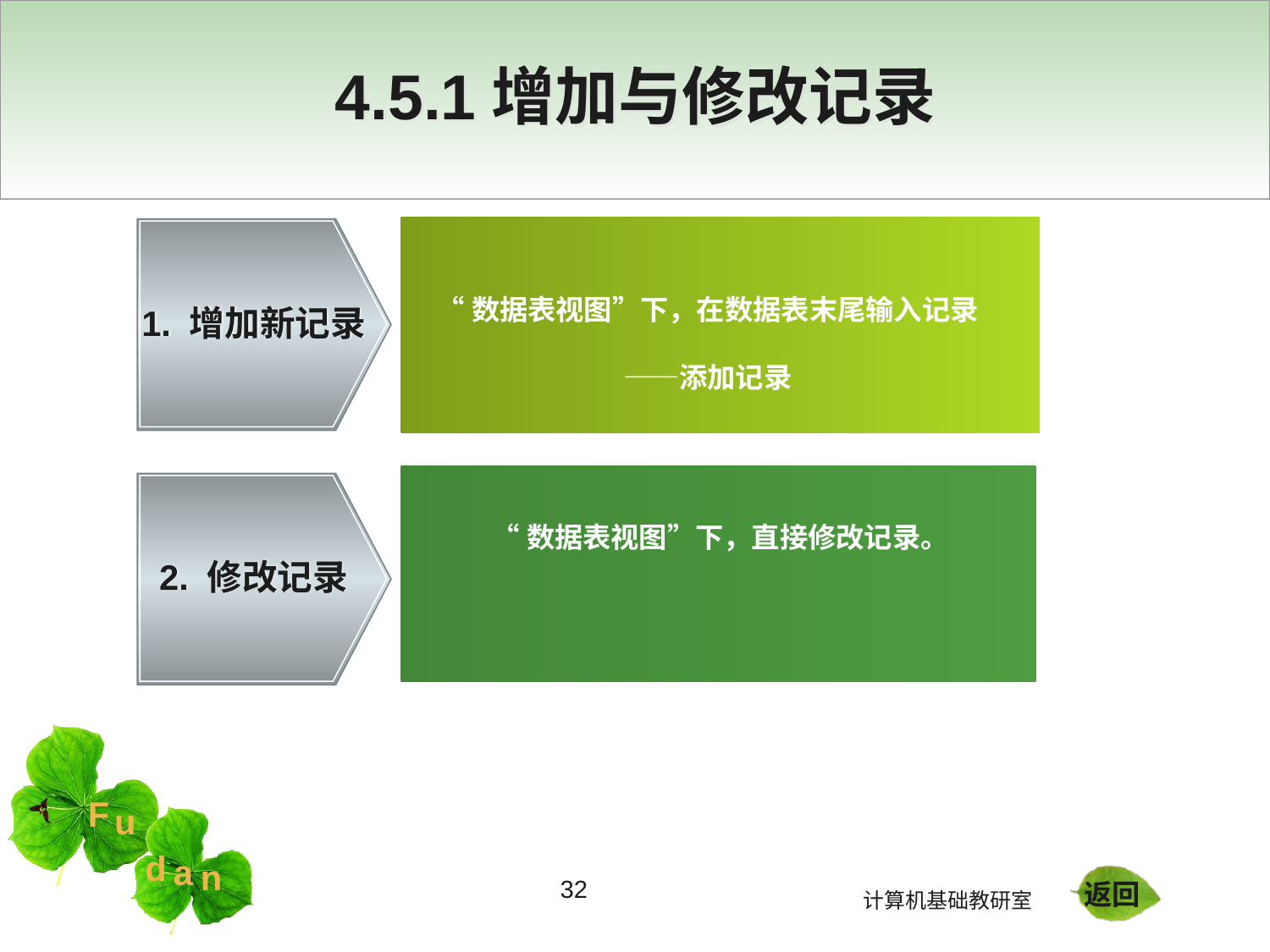

# 4.5.1增加与修改记录

“数据表视图”下，在数据表末尾输入记录
——添加记录
1. 增加新记录

“数据表视图”下，直接修改记录。
2. 修改记录
32
返回